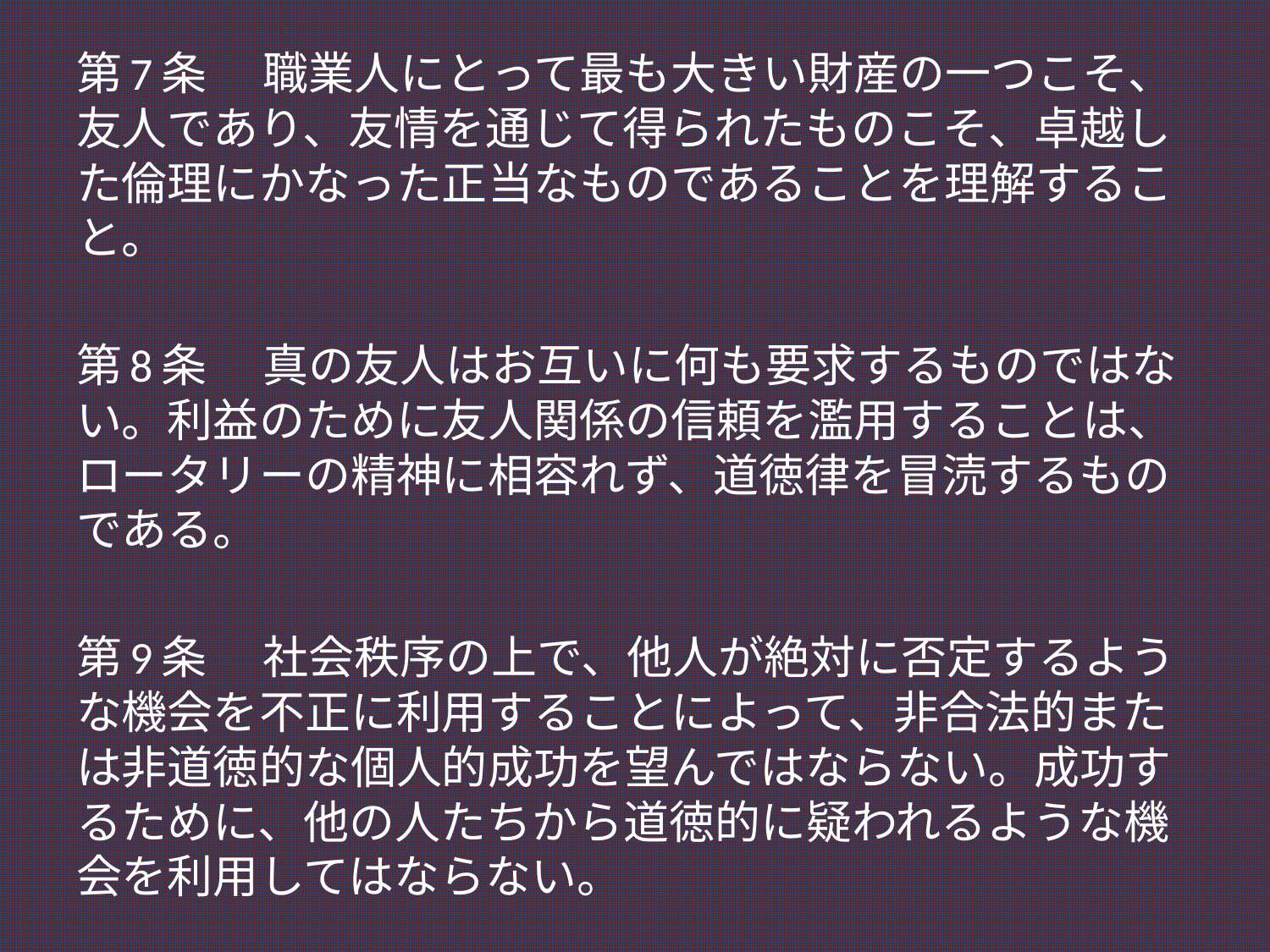

#
第7条 　職業人にとって最も大きい財産の一つこそ、友人であり、友情を通じて得られたものこそ、卓越した倫理にかなった正当なものであることを理解すること。

第8条　 真の友人はお互いに何も要求するものではない。利益のために友人関係の信頼を濫用することは、ロータリーの精神に相容れず、道徳律を冒涜するものである。

第9条 　社会秩序の上で、他人が絶対に否定するような機会を不正に利用することによって、非合法的または非道徳的な個人的成功を望んではならない。成功するために、他の人たちから道徳的に疑われるような機会を利用してはならない。